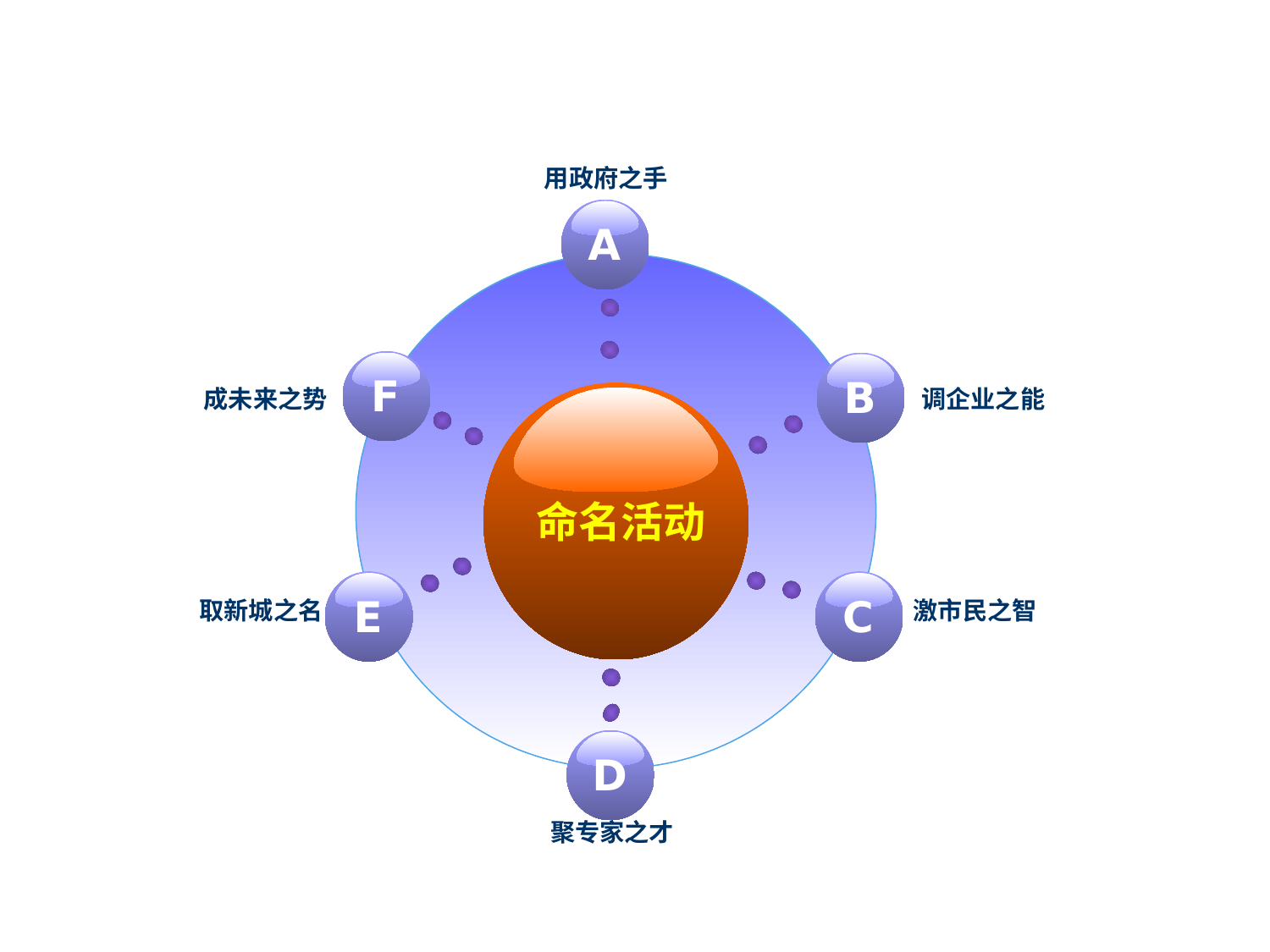

用政府之手

A

F

B
成未来之势
调企业之能

命名活动

E

C

取新城之名
激市民之智

D
聚专家之才